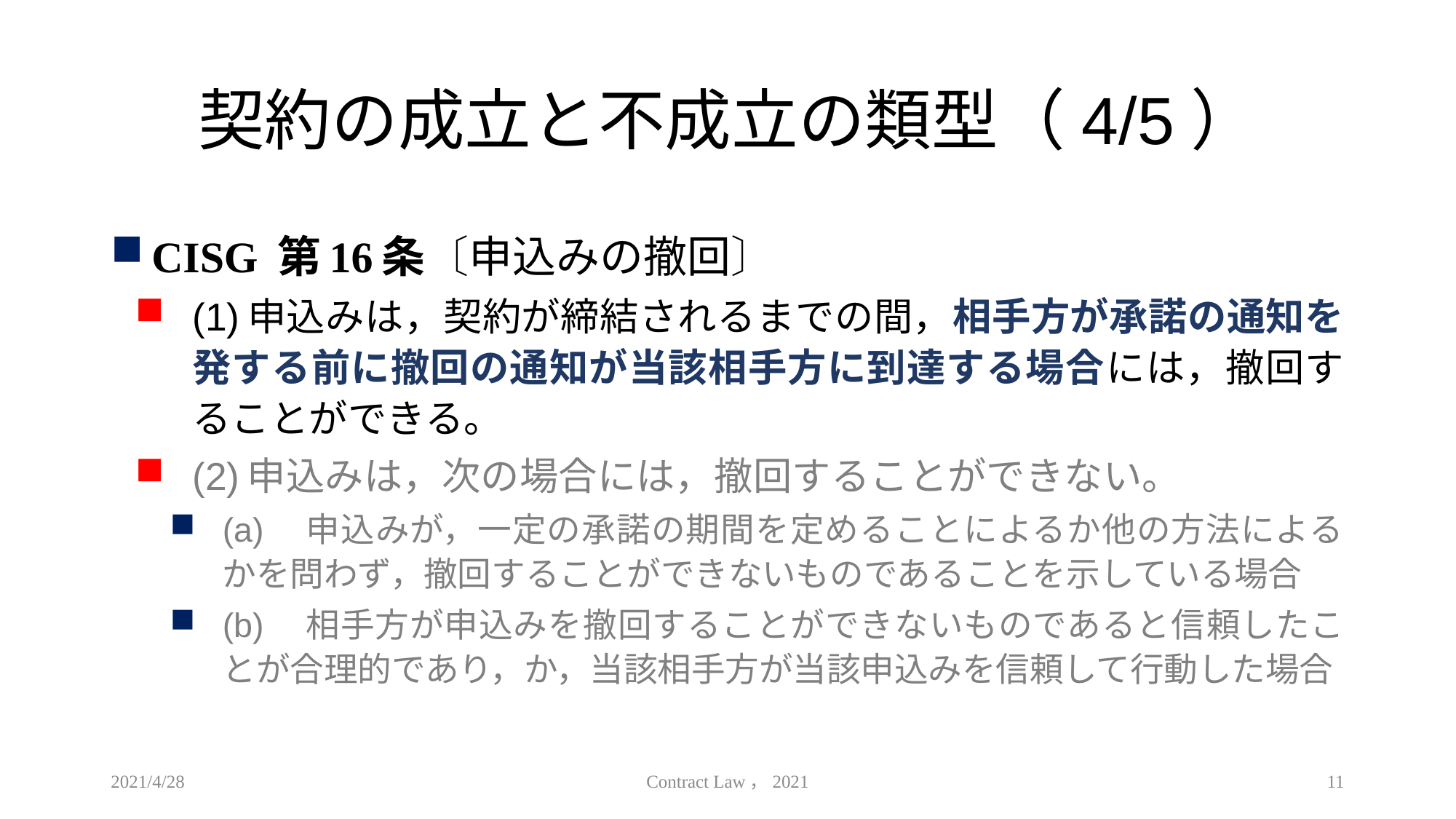

# 契約の成立と不成立の類型（4/5）
CISG 第16条〔申込みの撤回〕
(1)申込みは，契約が締結されるまでの間，相手方が承諾の通知を発する前に撤回の通知が当該相手方に到達する場合には，撤回することができる。
(2)申込みは，次の場合には，撤回することができない。
(a)　申込みが，一定の承諾の期間を定めることによるか他の方法によるかを問わず，撤回することができないものであることを示している場合
(b)　相手方が申込みを撤回することができないものであると信頼したことが合理的であり，か，当該相手方が当該申込みを信頼して行動した場合

2021/4/28
Contract Law，2021
11